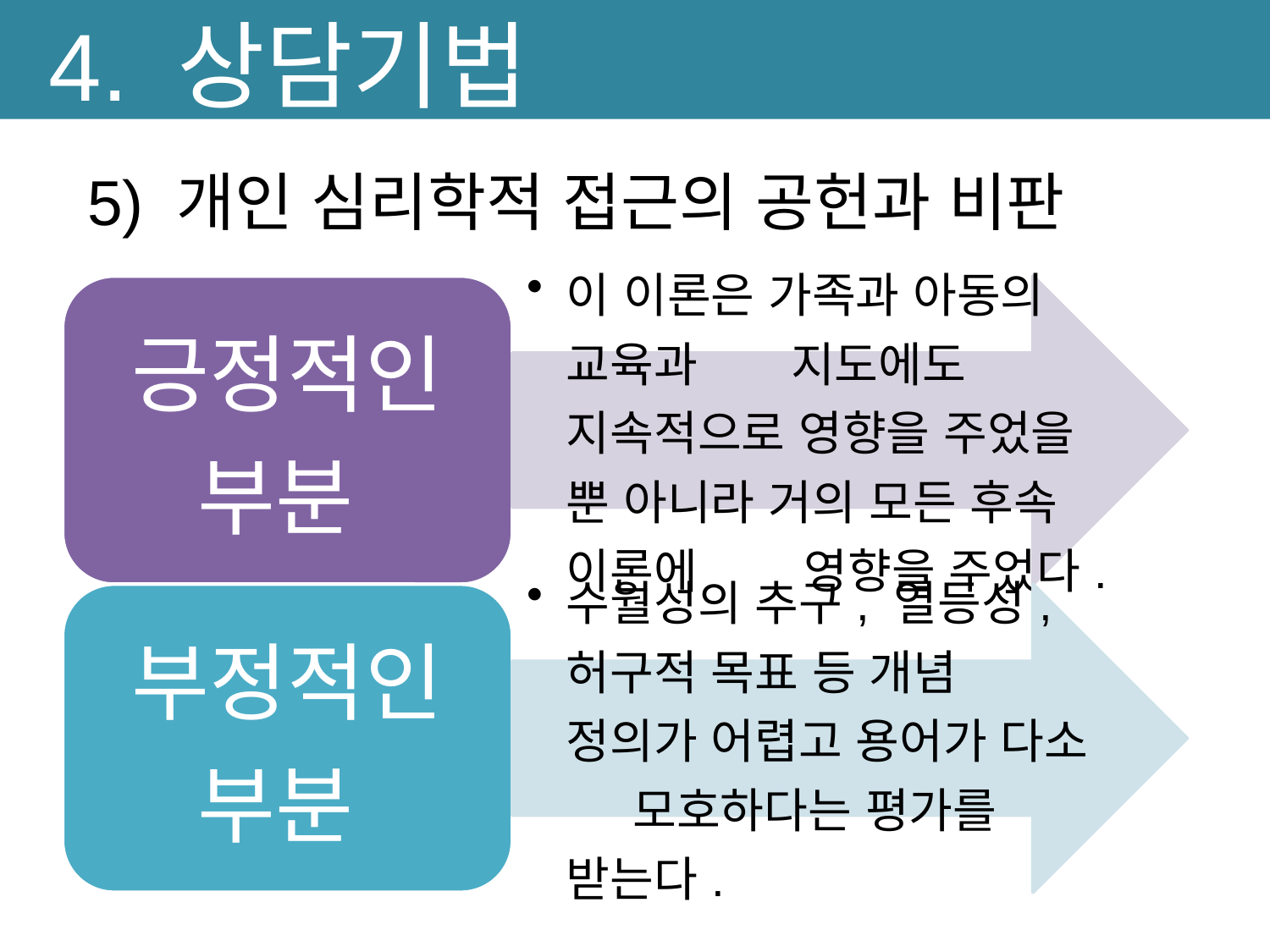

4. 상담기법
5) 개인 심리학적 접근의 공헌과 비판
긍정적인 부분
부정적인 부분
수월성의 추구, 열등성, 허구적 목표 등 개념 정의가 어렵고 용어가 다소      모호하다는 평가를 받는다.